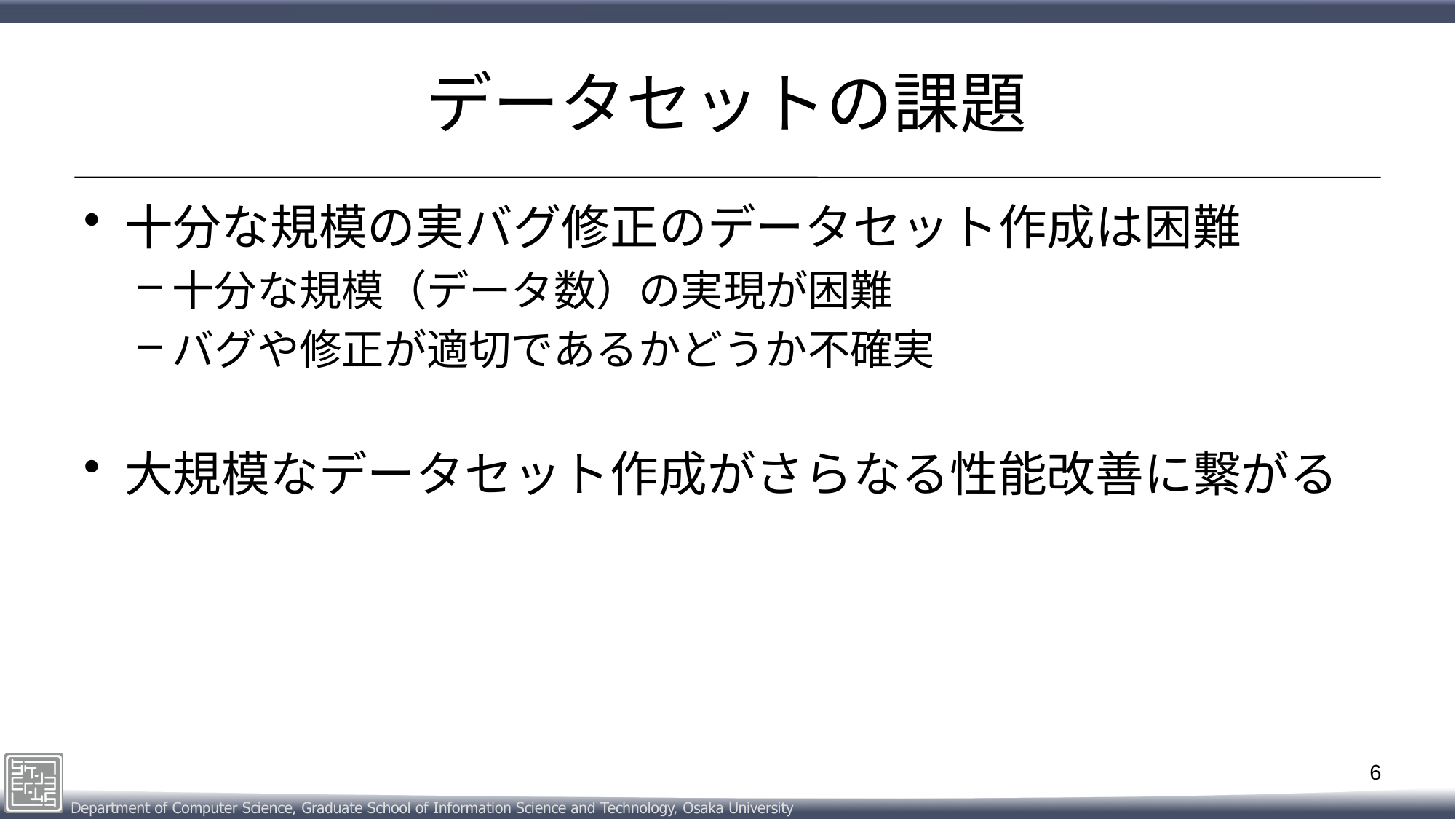

# データセットの課題
十分な規模の実バグ修正のデータセット作成は困難
十分な規模（データ数）の実現が困難
バグや修正が適切であるかどうか不確実

大規模なデータセット作成がさらなる性能改善に繋がる

6